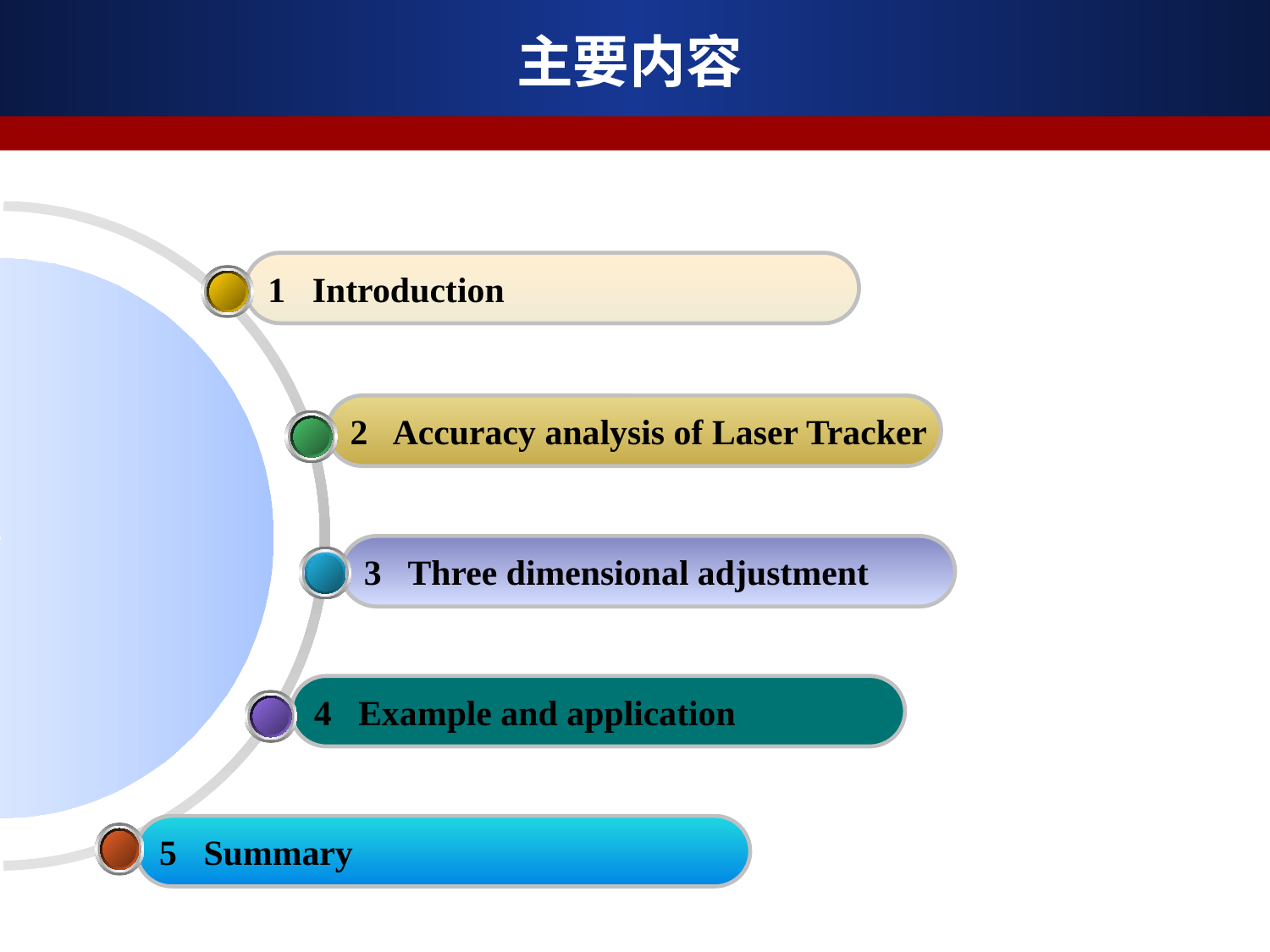

# 主要内容

1   Introduction

2   Accuracy analysis of Laser Tracker

3   Three dimensional adjustment

4   Example and application

5   Summary